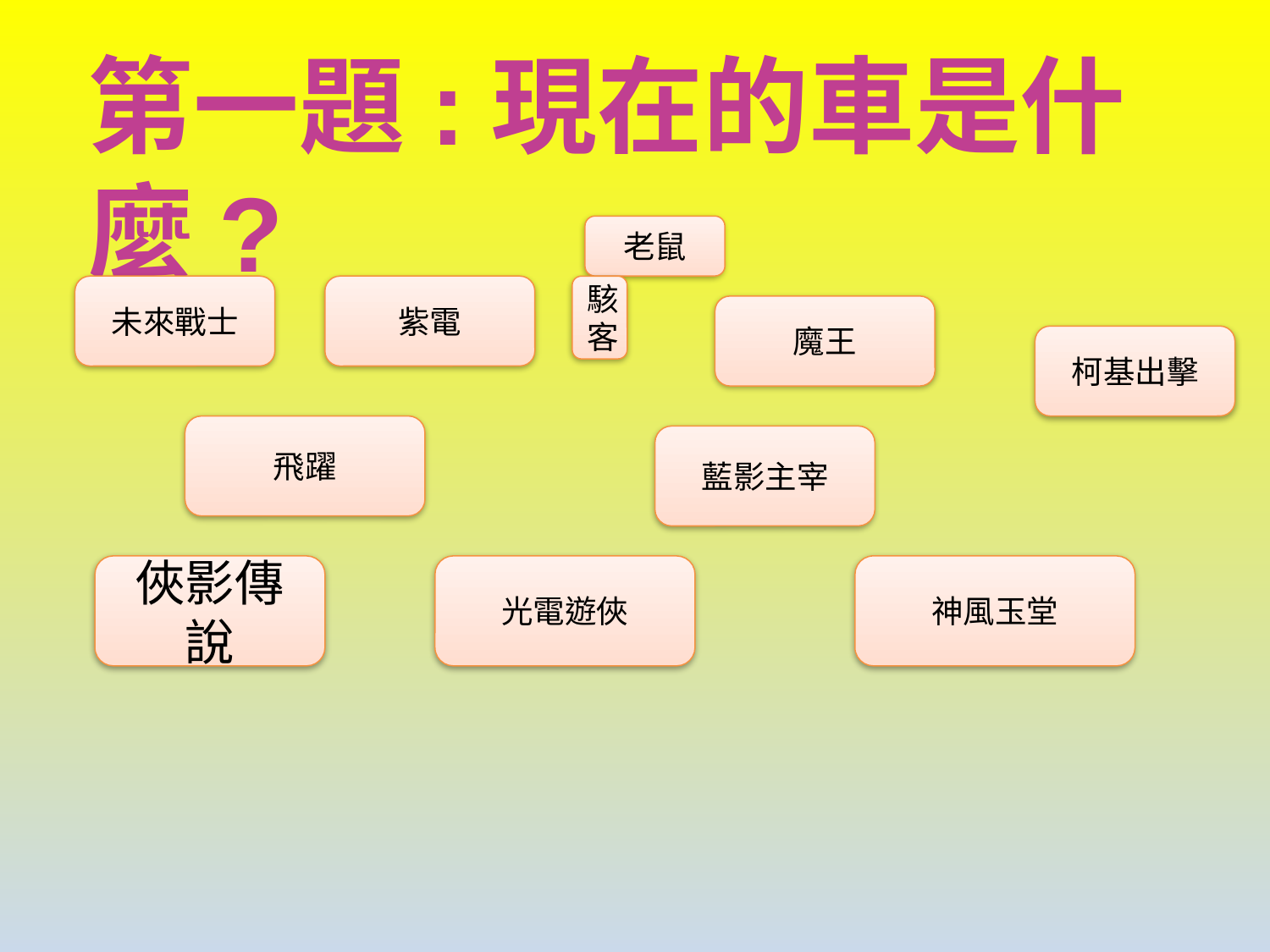

# 第一題:現在的車是什麼?
老鼠
未來戰士
紫電
駭客
魔王
柯基出擊
飛躍
藍影主宰
俠影傳說
光電遊俠
神風玉堂